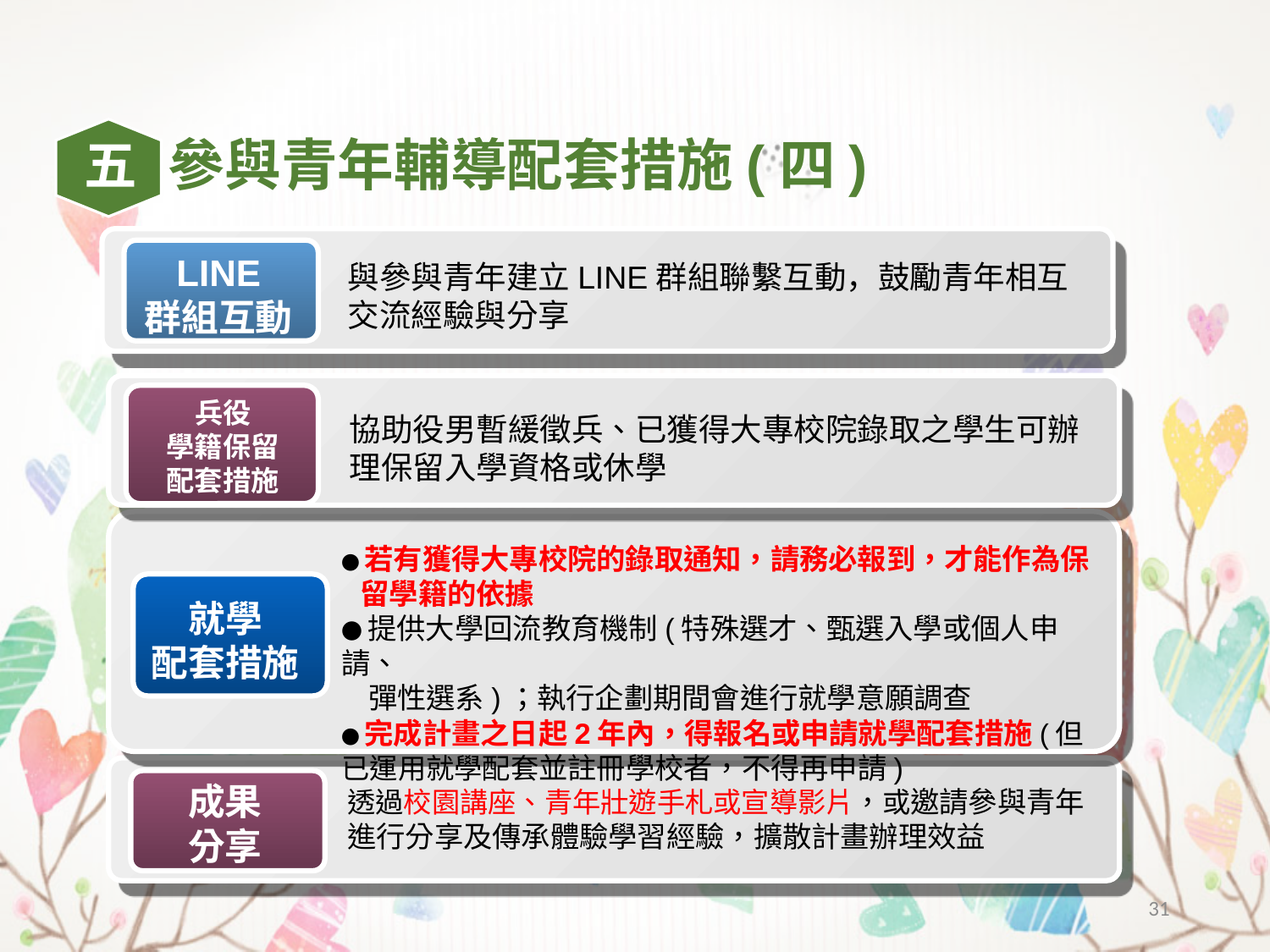

五
參與青年輔導配套措施(四)

LINE
群組互動
與參與青年建立LINE群組聯繫互動，鼓勵青年相互交流經驗與分享

●若有獲得大專校院的錄取通知，請務必報到，才能作為保留學籍的依據
●提供大學回流教育機制(特殊選才、甄選入學或個人申請、
   彈性選系)；執行企劃期間會進行就學意願調查
●完成計畫之日起2年內，得報名或申請就學配套措施(但已運用就學配套並註冊學校者，不得再申請)

就學
配套措施

成果
分享
透過校園講座、青年壯遊手札或宣導影片，或邀請參與青年進行分享及傳承體驗學習經驗，擴散計畫辦理效益

兵役
學籍保留
配套措施
協助役男暫緩徵兵、已獲得大專校院錄取之學生可辦理保留入學資格或休學

31